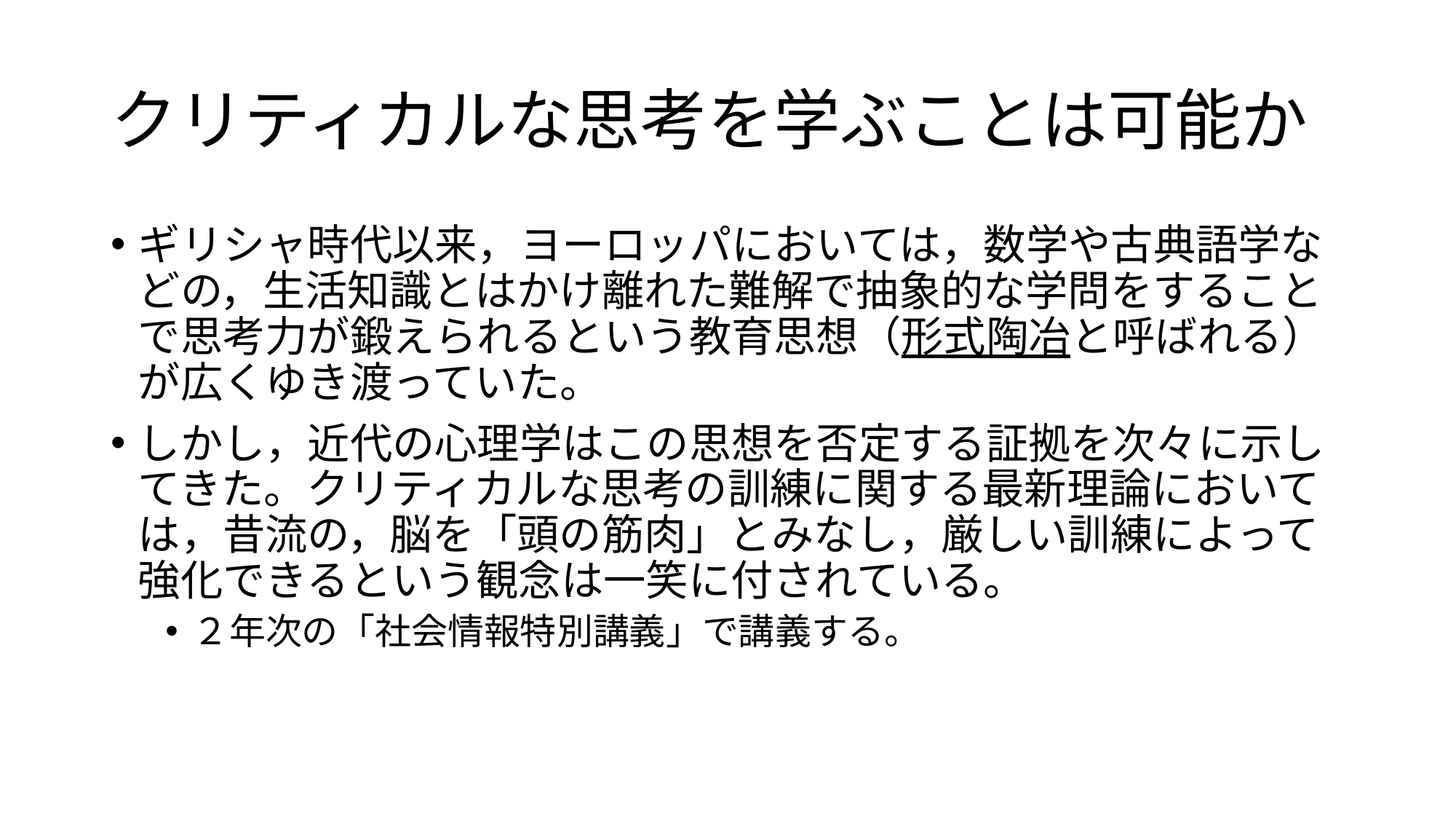

# クリティカルな思考を学ぶことは可能か
ギリシャ時代以来，ヨーロッパにおいては，数学や古典語学などの，生活知識とはかけ離れた難解で抽象的な学問をすることで思考力が鍛えられるという教育思想（形式陶冶と呼ばれる）が広くゆき渡っていた。
しかし，近代の心理学はこの思想を否定する証拠を次々に示してきた。クリティカルな思考の訓練に関する最新理論においては，昔流の，脳を「頭の筋肉」とみなし，厳しい訓練によって強化できるという観念は一笑に付されている。
２年次の「社会情報特別講義」で講義する。